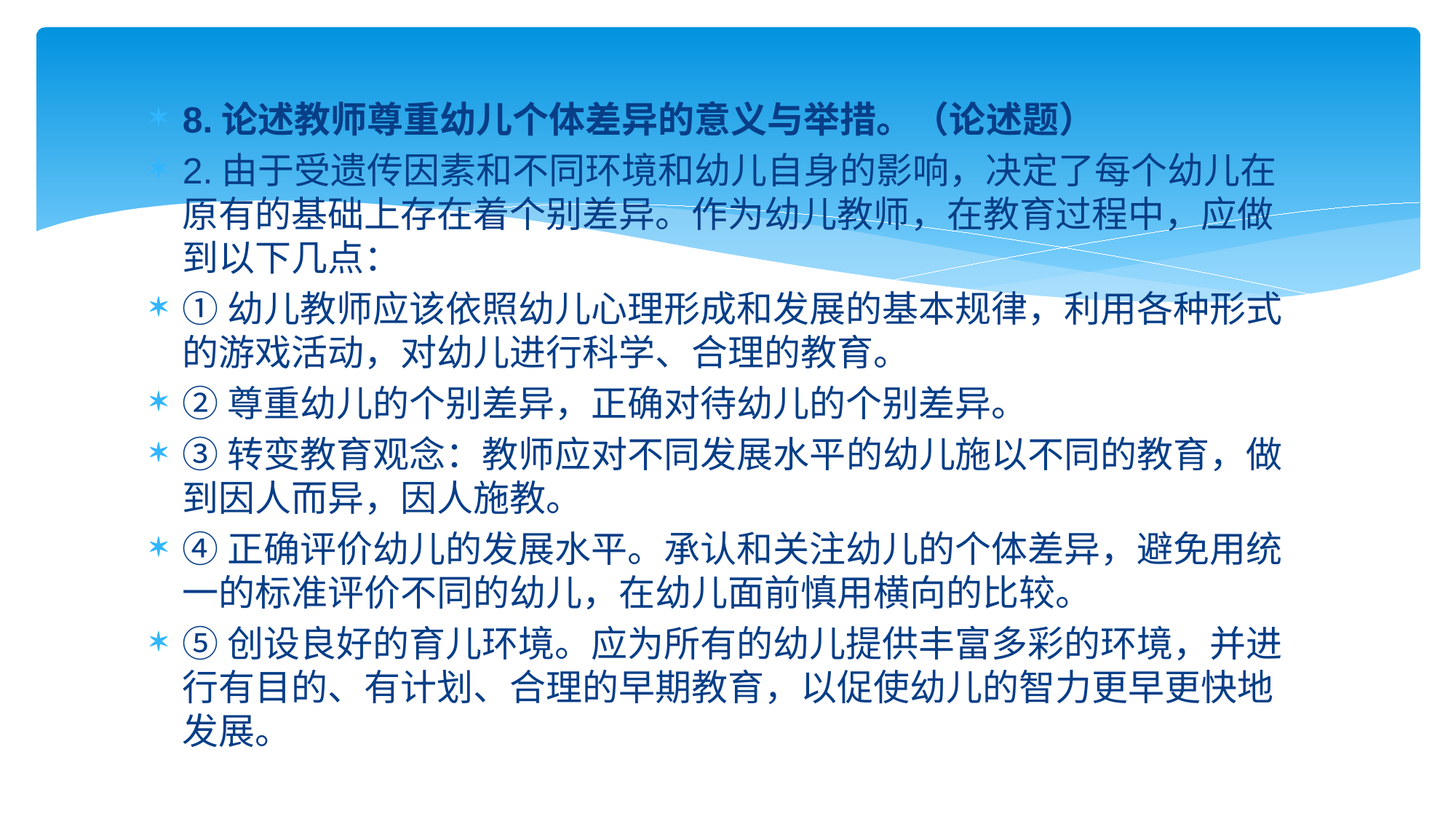

8.论述教师尊重幼儿个体差异的意义与举措。（论述题）
2.由于受遗传因素和不同环境和幼儿自身的影响，决定了每个幼儿在原有的基础上存在着个别差异。作为幼儿教师，在教育过程中，应做到以下几点：
①幼儿教师应该依照幼儿心理形成和发展的基本规律，利用各种形式的游戏活动，对幼儿进行科学、合理的教育。
②尊重幼儿的个别差异，正确对待幼儿的个别差异。
③转变教育观念：教师应对不同发展水平的幼儿施以不同的教育，做到因人而异，因人施教。
④正确评价幼儿的发展水平。承认和关注幼儿的个体差异，避免用统一的标准评价不同的幼儿，在幼儿面前慎用横向的比较。
⑤创设良好的育儿环境。应为所有的幼儿提供丰富多彩的环境，并进行有目的、有计划、合理的早期教育，以促使幼儿的智力更早更快地发展。